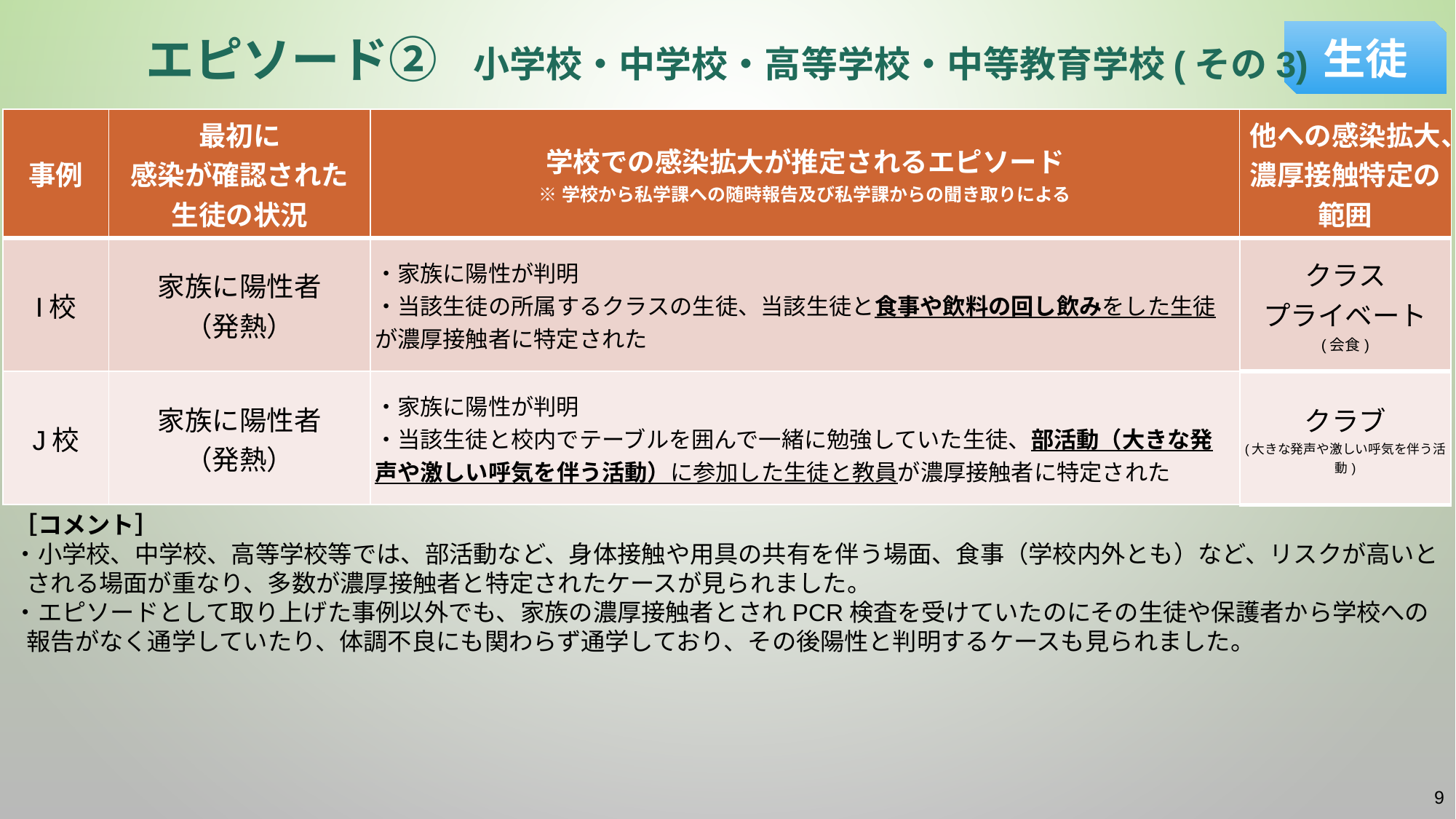

# エピソード②　小学校・中学校・高等学校・中等教育学校(その3)
生徒
| 事例 | 最初に 感染が確認された 生徒の状況 | 学校での感染拡大が推定されるエピソード ※学校から私学課への随時報告及び私学課からの聞き取りによる | 他への感染拡大、濃厚接触特定の範囲 |
| --- | --- | --- | --- |
| I校 | 家族に陽性者 （発熱） | ・家族に陽性が判明 ・当該生徒の所属するクラスの生徒、当該生徒と食事や飲料の回し飲みをした生徒が濃厚接触者に特定された | クラス プライベート (会食) |
| J校 | 家族に陽性者 （発熱） | ・家族に陽性が判明 ・当該生徒と校内でテーブルを囲んで一緒に勉強していた生徒、部活動（大きな発声や激しい呼気を伴う活動）に参加した生徒と教員が濃厚接触者に特定された | クラブ (大きな発声や激しい呼気を伴う活動) |
［コメント］
・小学校、中学校、高等学校等では、部活動など、身体接触や用具の共有を伴う場面、食事（学校内外とも）など、リスクが高いとされる場面が重なり、多数が濃厚接触者と特定されたケースが見られました。
・エピソードとして取り上げた事例以外でも、家族の濃厚接触者とされPCR検査を受けていたのにその生徒や保護者から学校への報告がなく通学していたり、体調不良にも関わらず通学しており、その後陽性と判明するケースも見られました。
9